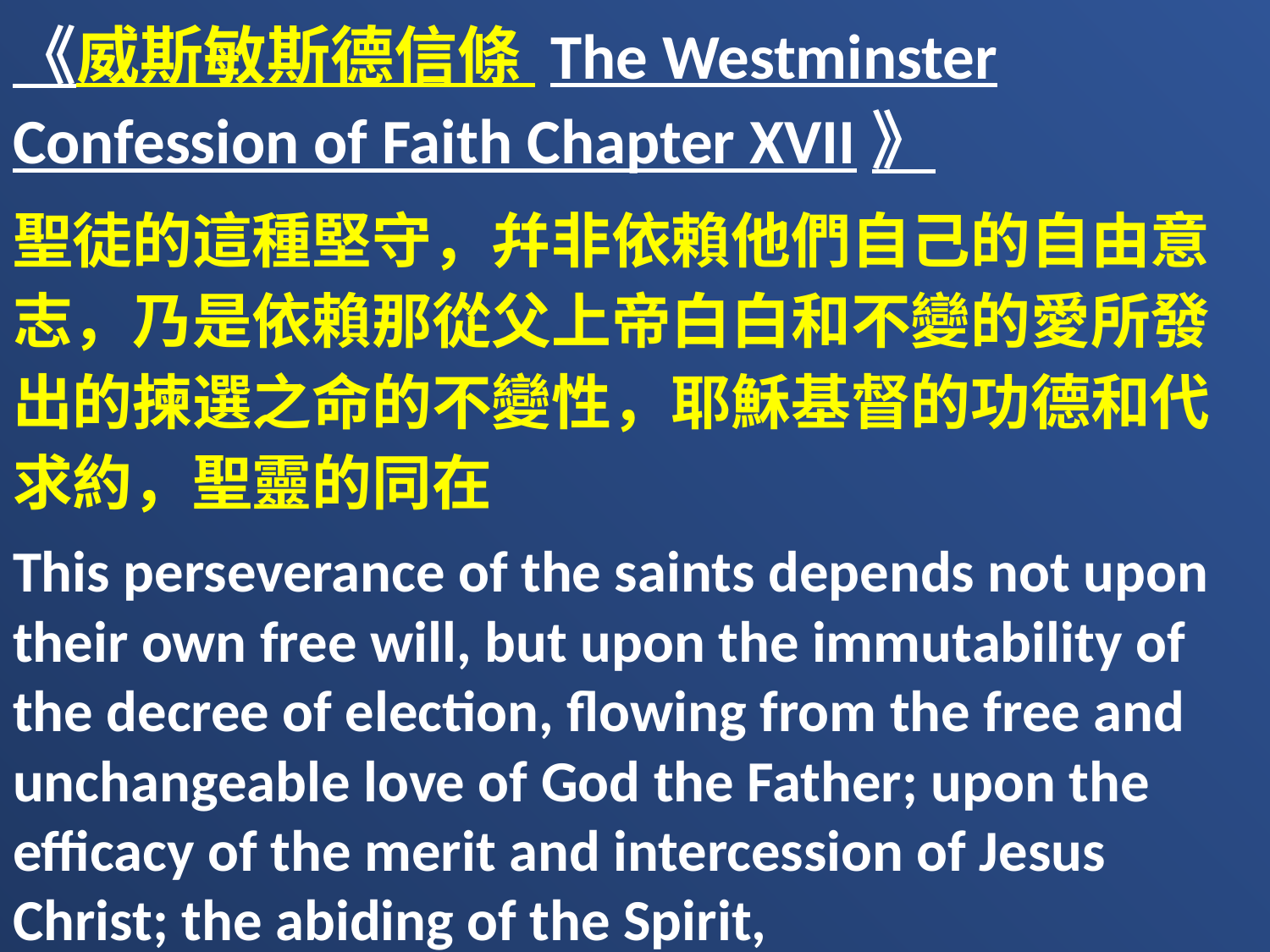

《威斯敏斯德信條 The Westminster Confession of Faith Chapter XVII》
聖徒的這種堅守，幷非依賴他們自己的自由意志，乃是依賴那從父上帝白白和不變的愛所發出的揀選之命的不變性，耶穌基督的功德和代求約，聖靈的同在
This perseverance of the saints depends not upon their own free will, but upon the immutability of the decree of election, flowing from the free and unchangeable love of God the Father; upon the efficacy of the merit and intercession of Jesus Christ; the abiding of the Spirit,